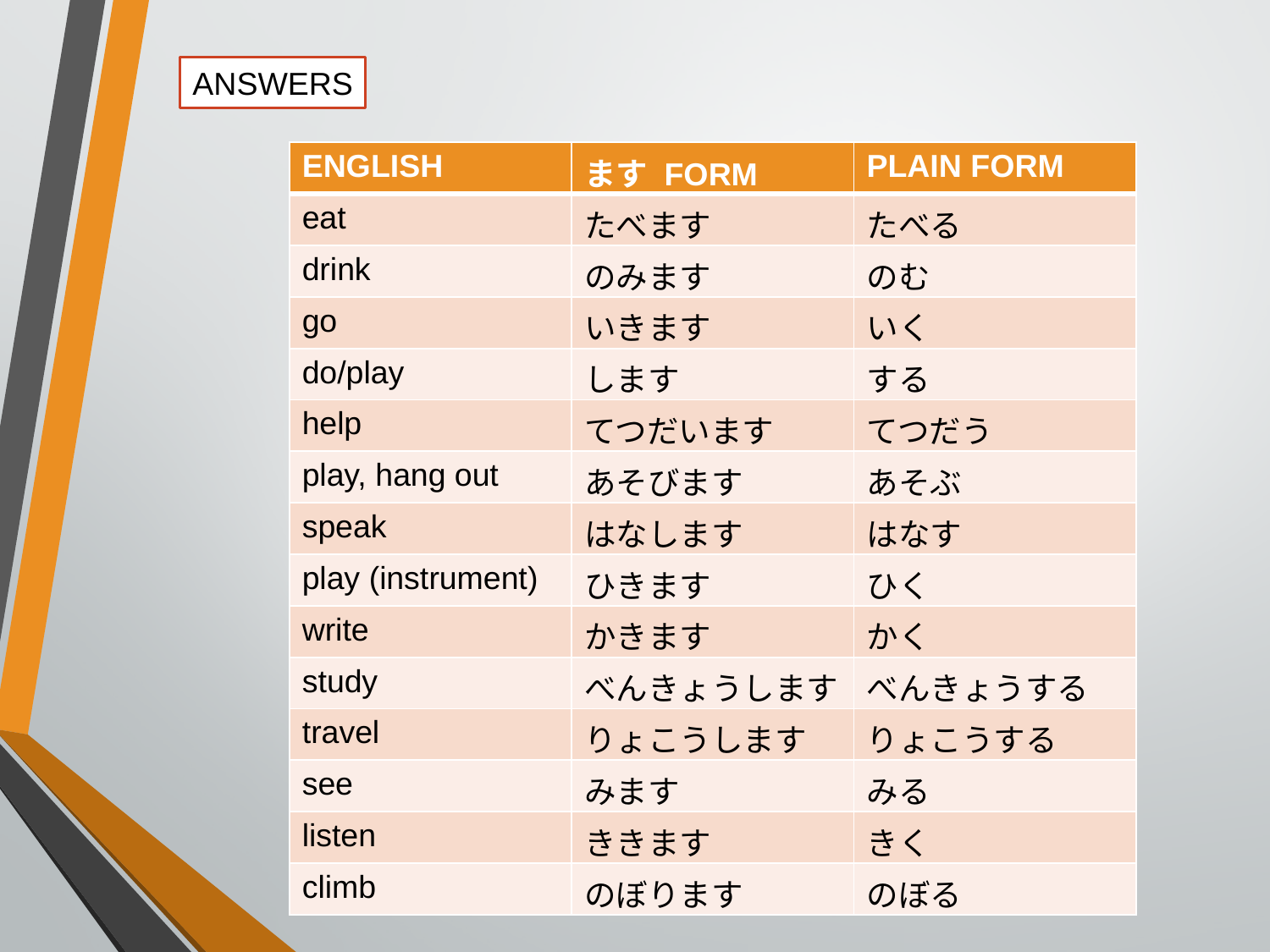

ANSWERS
| ENGLISH | ます FORM | PLAIN FORM |
| --- | --- | --- |
| eat | たべます | たべる |
| drink | のみます | のむ |
| go | いきます | いく |
| do/play | します | する |
| help | てつだいます | てつだう |
| play, hang out | あそびます | あそぶ |
| speak | はなします | はなす |
| play (instrument) | ひきます | ひく |
| write | かきます | かく |
| study | べんきょうします | べんきょうする |
| travel | りょこうします | りょこうする |
| see | みます | みる |
| listen | ききます | きく |
| climb | のぼります | のぼる |